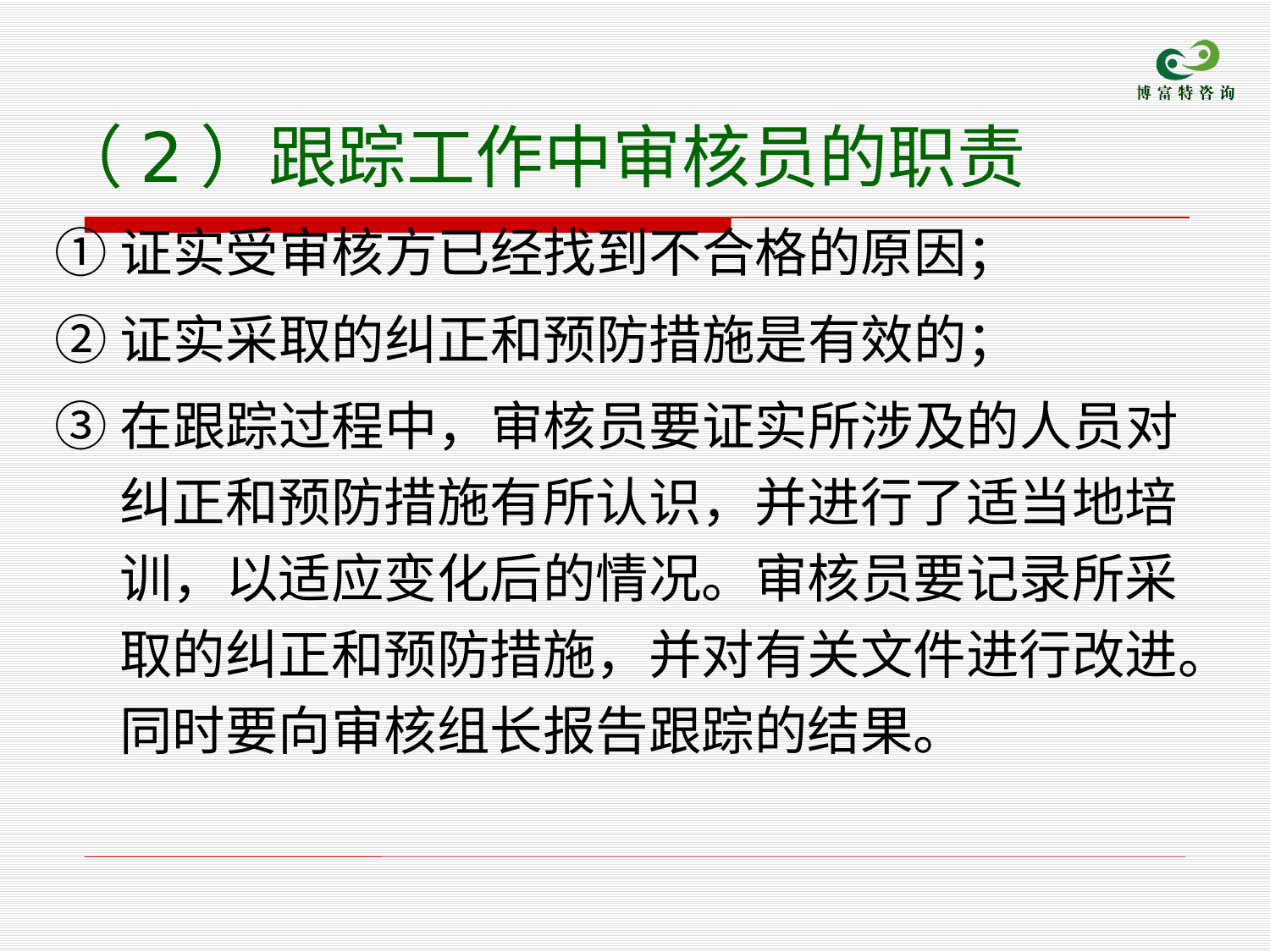

（2）跟踪工作中审核员的职责
①证实受审核方已经找到不合格的原因；
②证实采取的纠正和预防措施是有效的；
③在跟踪过程中，审核员要证实所涉及的人员对纠正和预防措施有所认识，并进行了适当地培训，以适应变化后的情况。审核员要记录所采取的纠正和预防措施，并对有关文件进行改进。同时要向审核组长报告跟踪的结果。
789